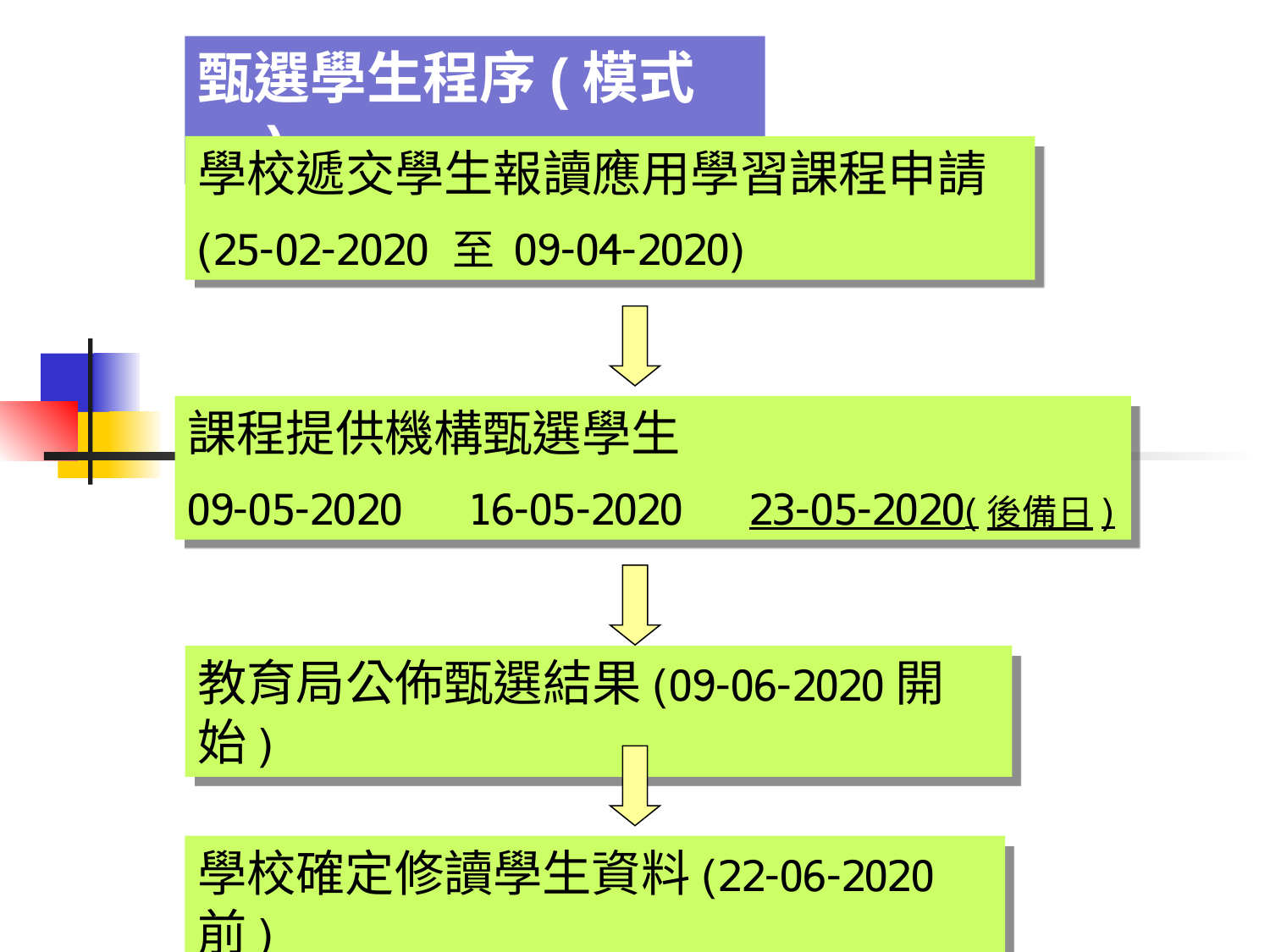

甄選學生程序(模式一)
學校遞交學生報讀應用學習課程申請
(25-02-2020 至 09-04-2020)

課程提供機構甄選學生
09-05-2020     16-05-2020     23-05-2020(後備日)

教育局公佈甄選結果(09-06-2020開始)

學校確定修讀學生資料(22-06-2020前)